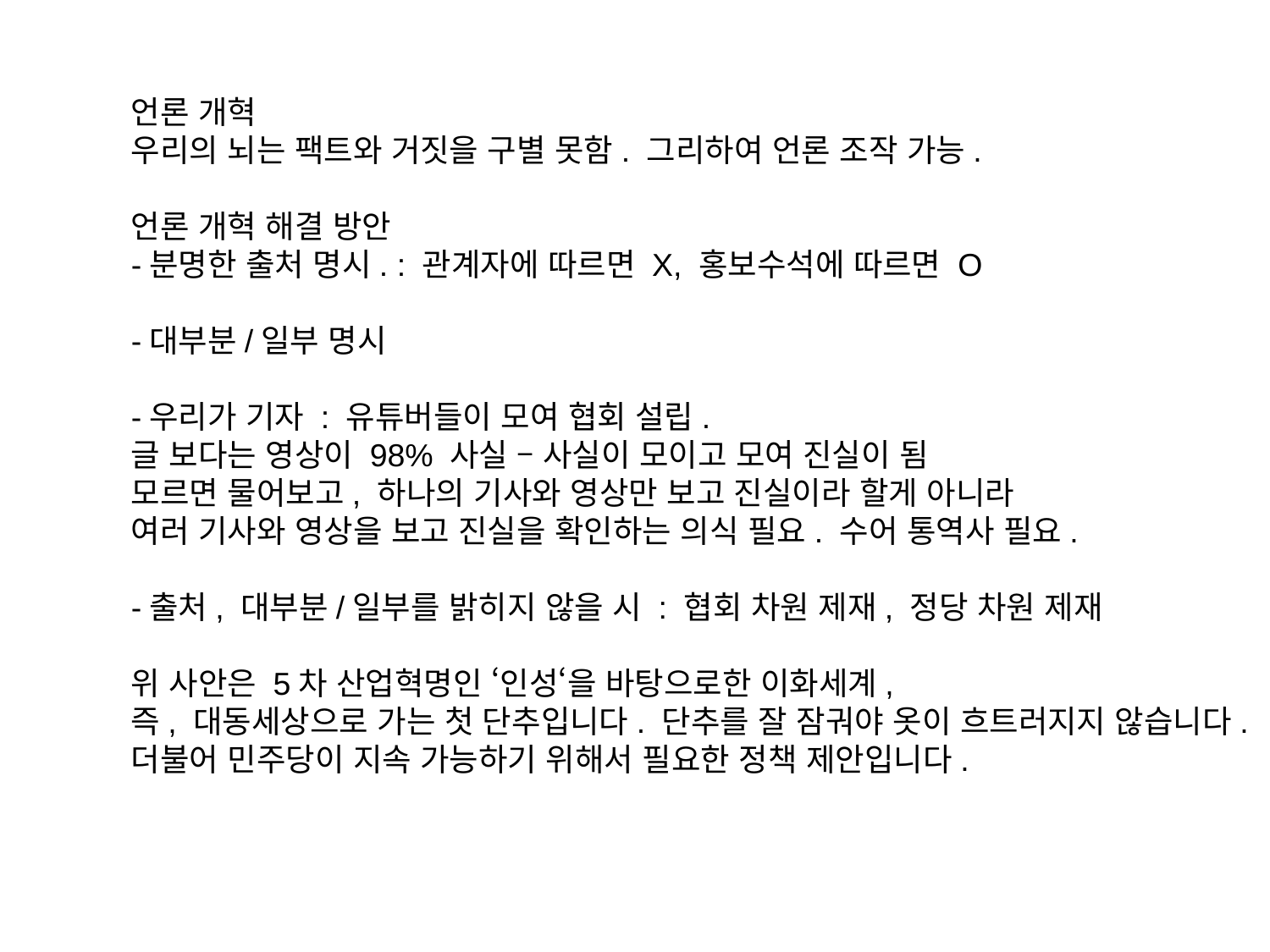

언론 개혁
우리의 뇌는 팩트와 거짓을 구별 못함. 그리하여 언론 조작 가능.

언론 개혁 해결 방안
-분명한 출처 명시. : 관계자에 따르면 X, 홍보수석에 따르면 O

-대부분/일부 명시

-우리가 기자 : 유튜버들이 모여 협회 설립.
글 보다는 영상이 98% 사실 – 사실이 모이고 모여 진실이 됨
모르면 물어보고, 하나의 기사와 영상만 보고 진실이라 할게 아니라
여러 기사와 영상을 보고 진실을 확인하는 의식 필요. 수어 통역사 필요.

-출처, 대부분/일부를 밝히지 않을 시 : 협회 차원 제재, 정당 차원 제재

위 사안은 5차 산업혁명인 ‘인성‘을 바탕으로한 이화세계,
즉, 대동세상으로 가는 첫 단추입니다. 단추를 잘 잠궈야 옷이 흐트러지지 않습니다.
더불어 민주당이 지속 가능하기 위해서 필요한 정책 제안입니다.